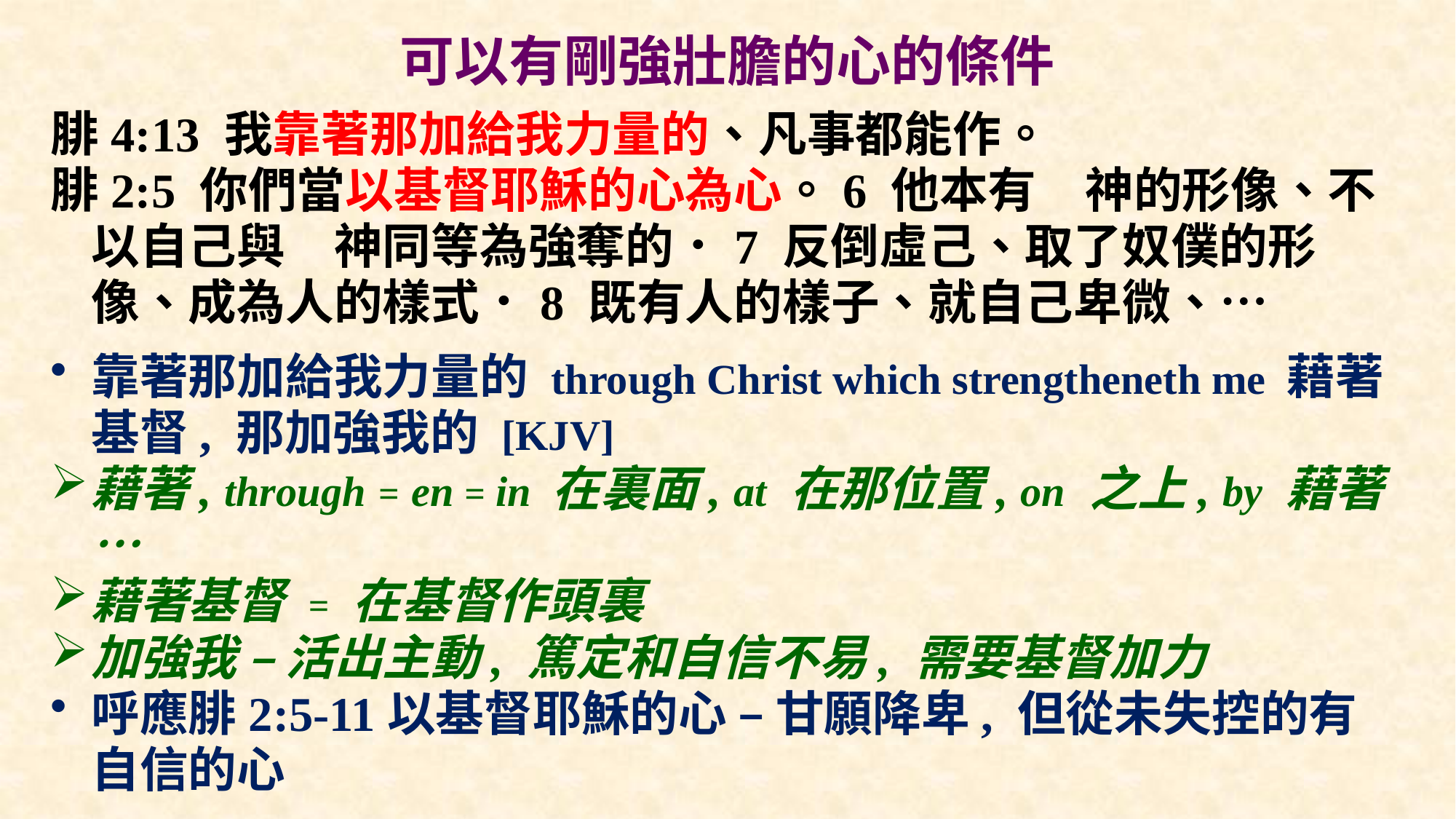

# 可以有剛強壯膽的心的條件
腓4:13 我靠著那加給我力量的、凡事都能作。
腓2:5 你們當以基督耶穌的心為心。6 他本有　神的形像、不以自己與　神同等為強奪的．7 反倒虛己、取了奴僕的形像、成為人的樣式．8 既有人的樣子、就自己卑微、…
靠著那加給我力量的 through Christ which strengtheneth me 藉著基督, 那加強我的 [KJV]
藉著, through = en = in 在裏面, at 在那位置, on 之上, by 藉著 …
藉著基督 = 在基督作頭裏
加強我 – 活出主動, 篤定和自信不易, 需要基督加力
呼應腓2:5-11以基督耶穌的心 – 甘願降卑, 但從未失控的有自信的心